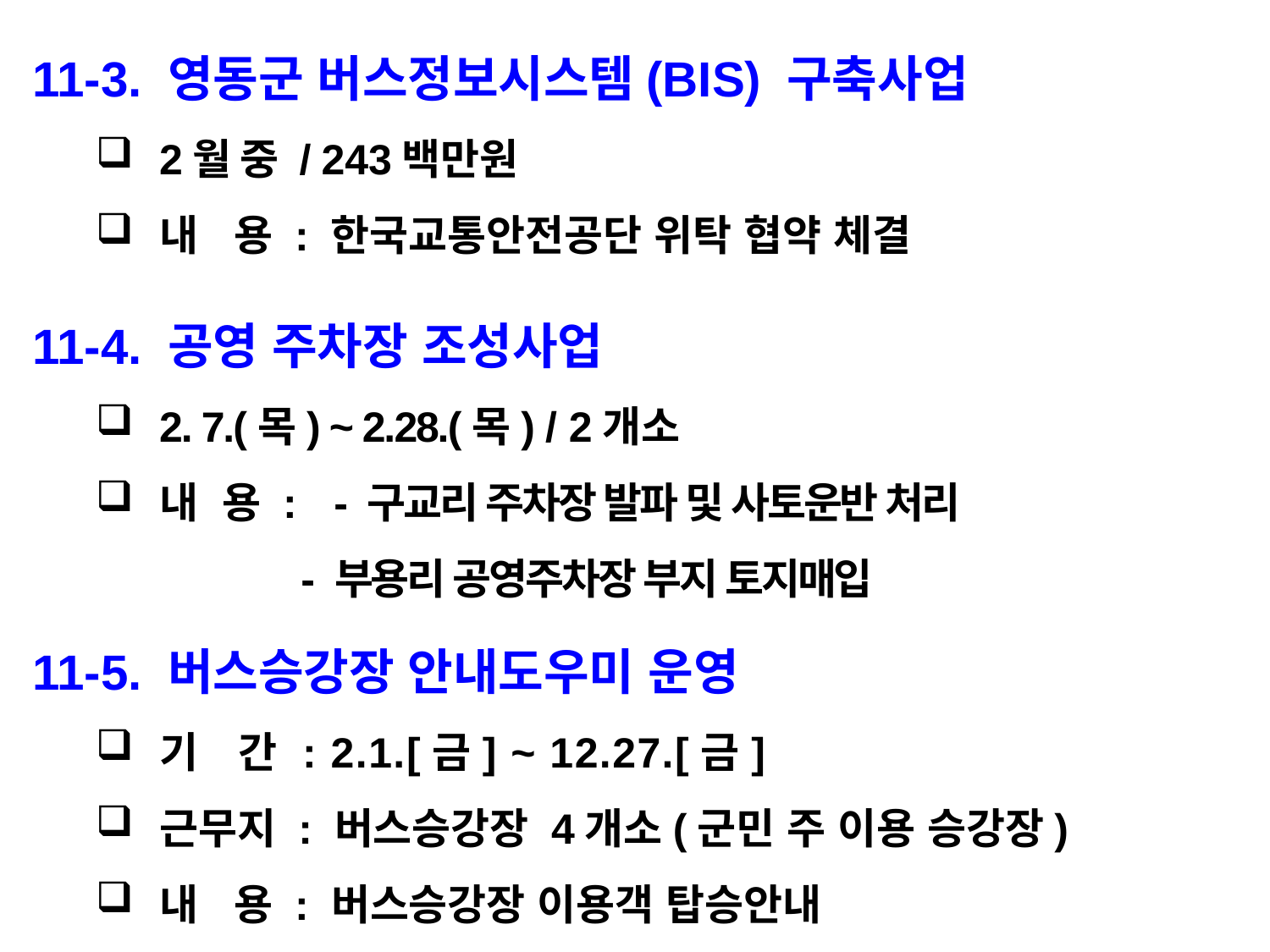

11-3. 영동군 버스정보시스템(BIS) 구축사업
2월 중 / 243백만원
내   용 : 한국교통안전공단 위탁 협약 체결
11-4. 공영 주차장 조성사업
2. 7.(목) ~ 2.28.(목) / 2개소
내  용 :    - 구교리 주차장 발파 및 사토운반 처리
                      - 부용리 공영주차장 부지 토지매입
11-5. 버스승강장 안내도우미 운영
기   간 : 2.1.[금] ~ 12.27.[금]
근무지 : 버스승강장 4개소(군민 주 이용 승강장)
내   용 : 버스승강장 이용객 탑승안내